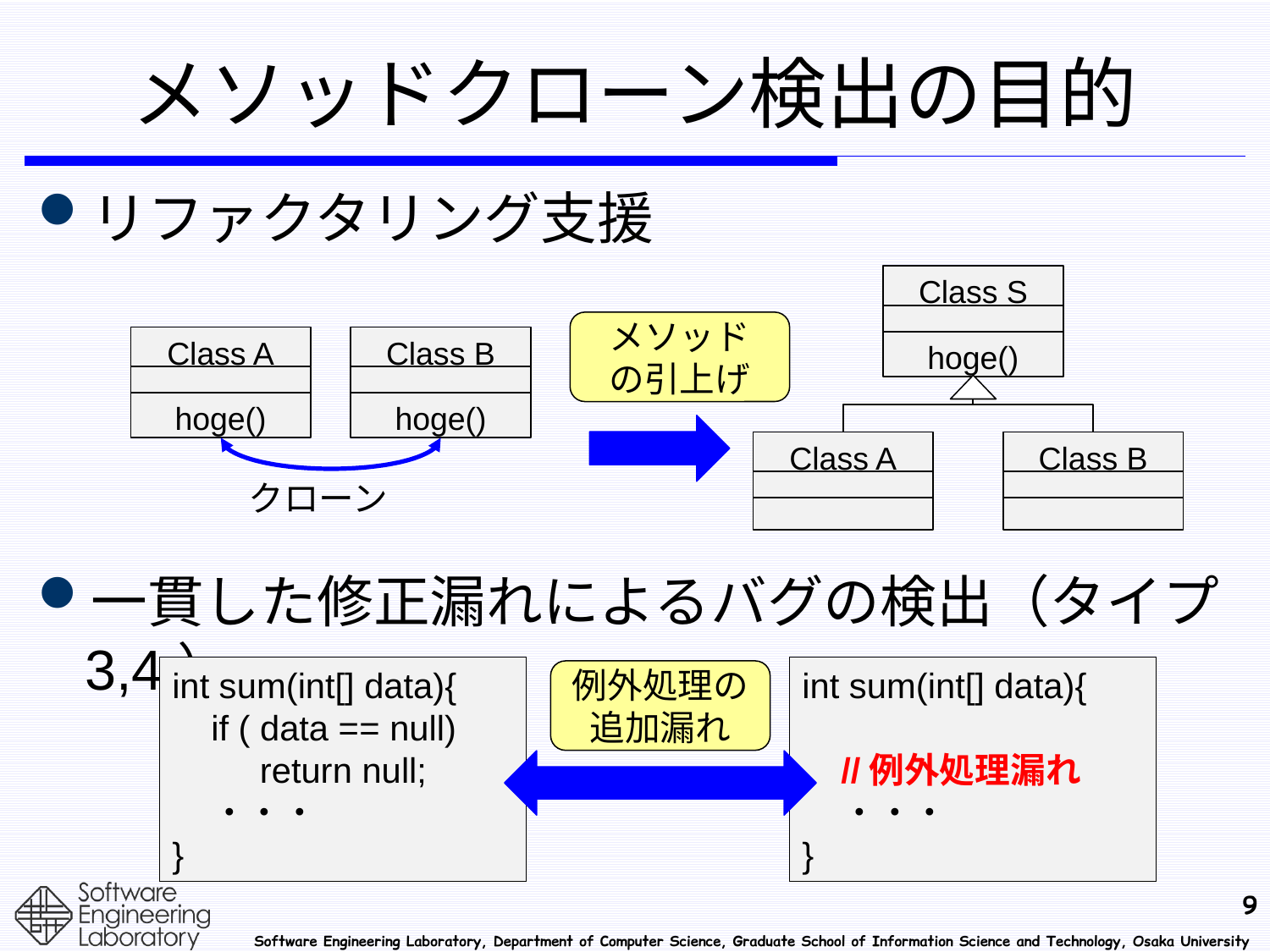

# メソッドクローン検出の目的
リファクタリング支援

一貫した修正漏れによるバグの検出（タイプ3,4）

Class S

メソッド
の引上げ
Class A
Class B
hoge()

hoge()
hoge()

Class A
Class B
クローン

int sum(int[] data){
    if ( data == null)
         return null;
    ・・・
}
int sum(int[] data){

    //例外処理漏れ
    ・・・
}
例外処理の
追加漏れ